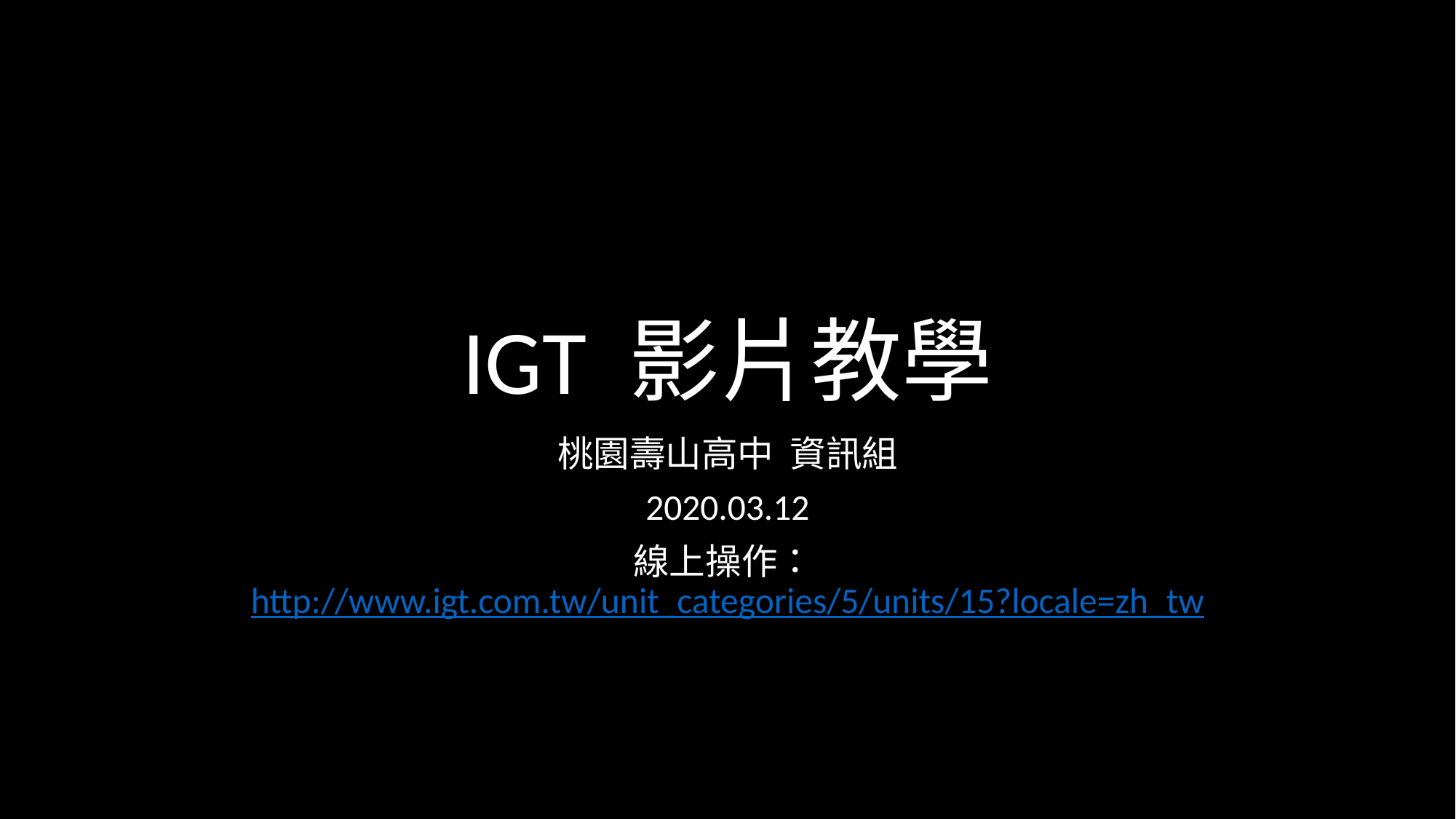

# IGT 影片教學
桃園壽山高中  資訊組
2020.03.12
線上操作：http://www.igt.com.tw/unit_categories/5/units/15?locale=zh_tw